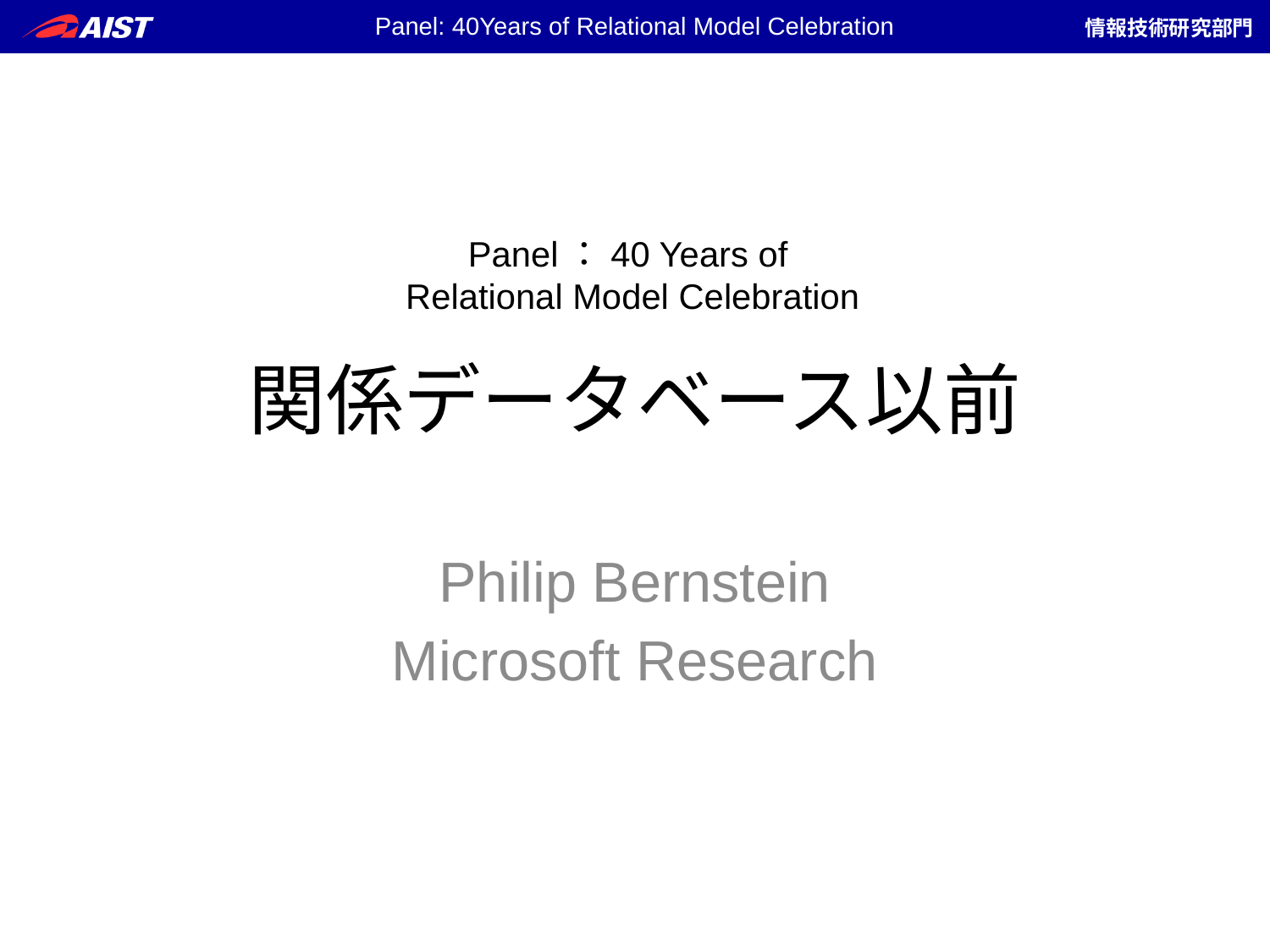

Panel: 40Years of Relational Model Celebration
Panel：40 Years of
 Relational Model Celebration
# 関係データベース以前
Philip Bernstein
Microsoft Research